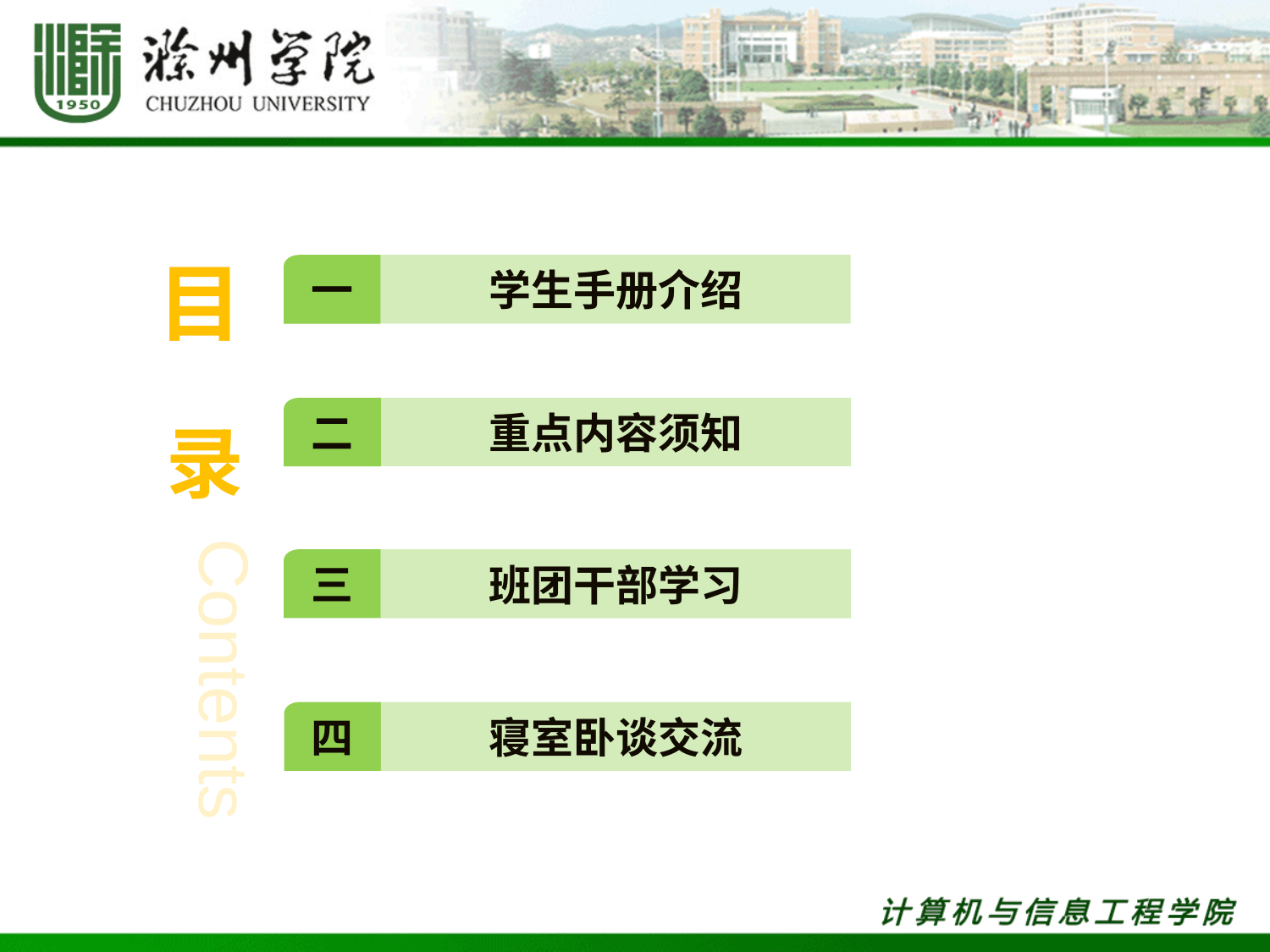

目
一
学生手册介绍
录
二
重点内容须知
Contents
三
班团干部学习
四
寝室卧谈交流